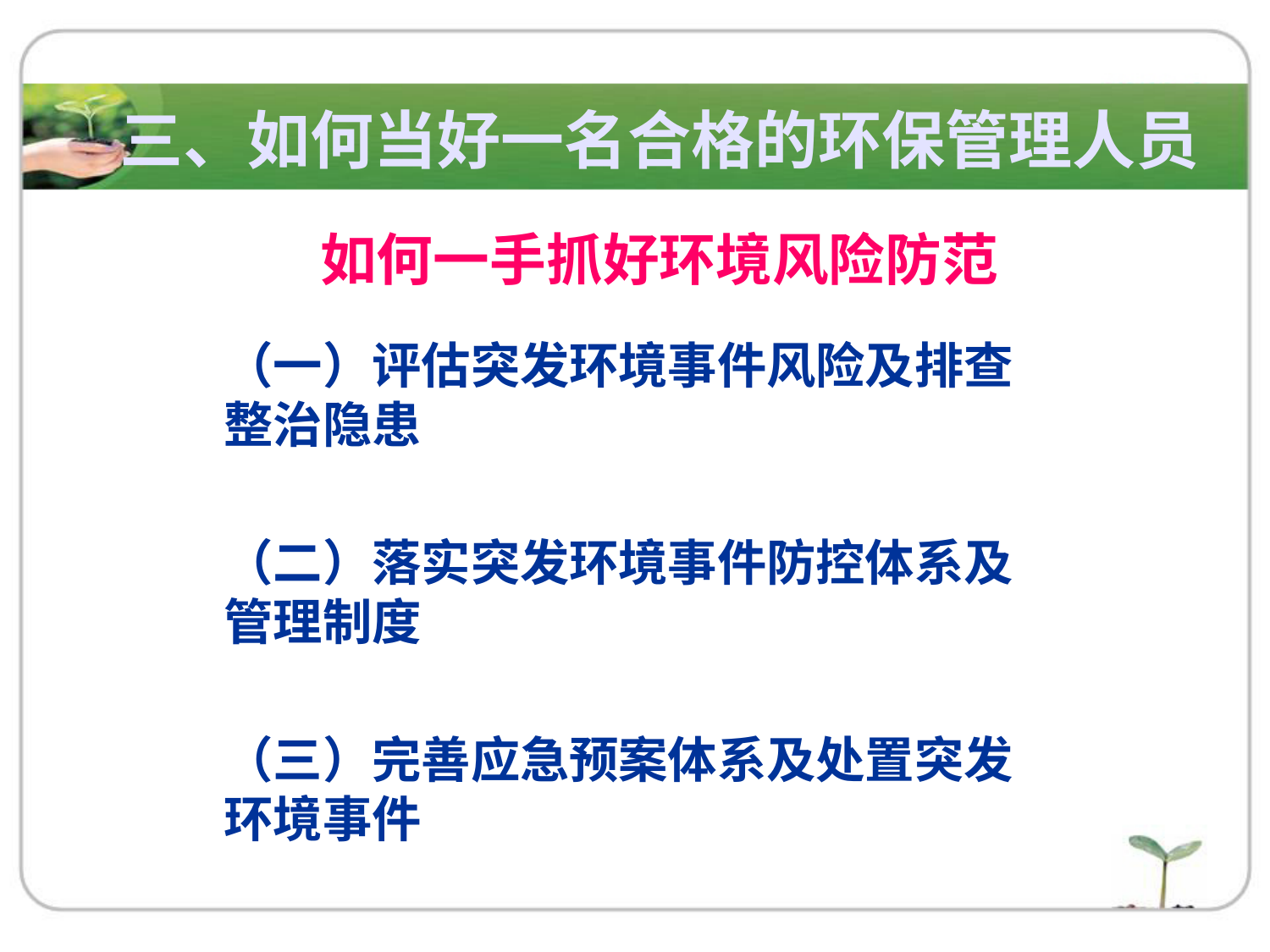

三、如何当好一名合格的环保管理人员
如何一手抓好环境风险防范
（一）评估突发环境事件风险及排查整治隐患

（二）落实突发环境事件防控体系及管理制度

（三）完善应急预案体系及处置突发环境事件